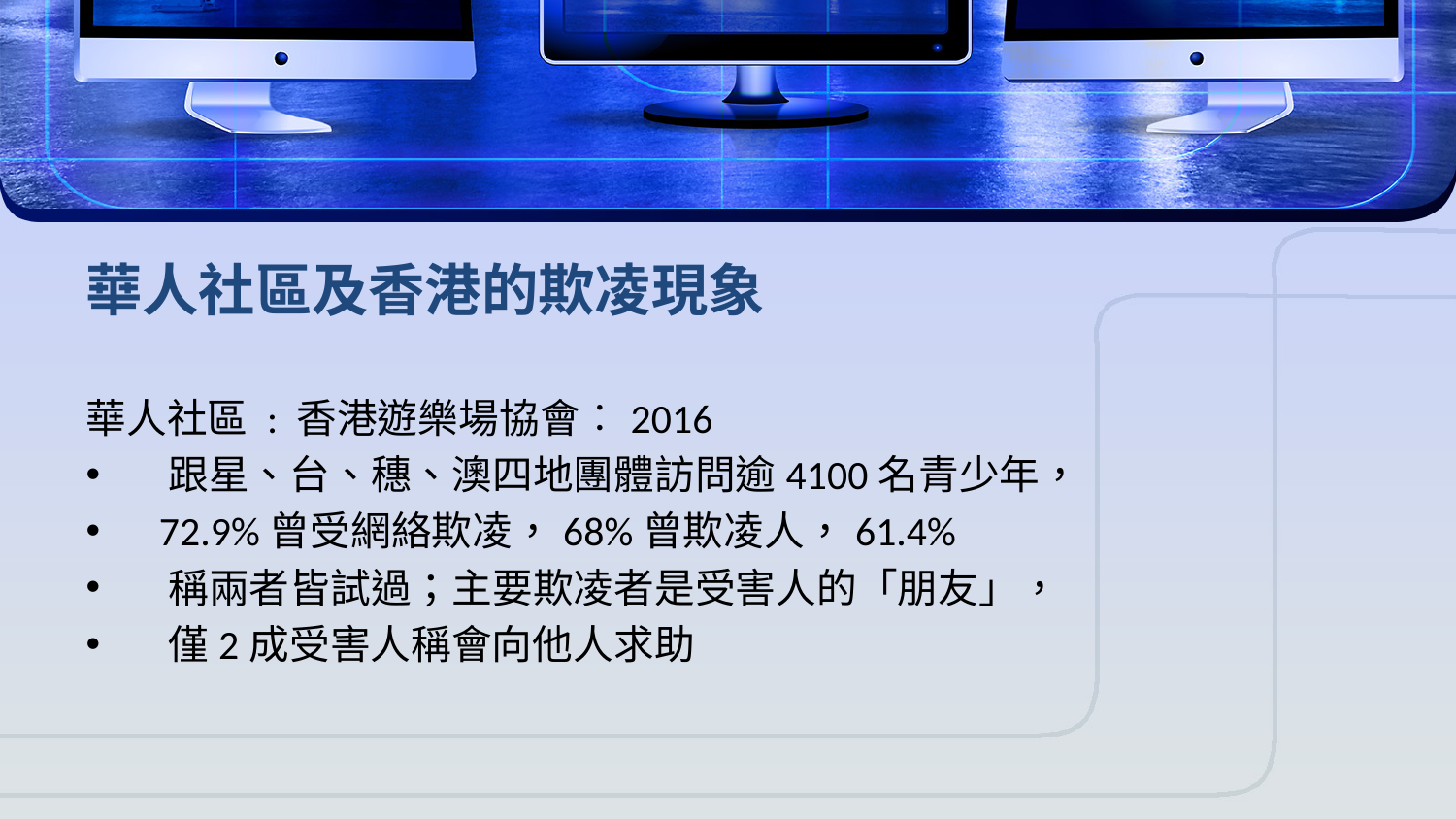

# 華人社區及香港的欺凌現象
華人社區 : 香港遊樂場協會︰2016
  跟星、台、穗、澳四地團體訪問逾4100名青少年，
  72.9%曾受網絡欺凌，68%曾欺凌人，61.4%
  稱兩者皆試過；主要欺凌者是受害人的「朋友」，
  僅2成受害人稱會向他人求助